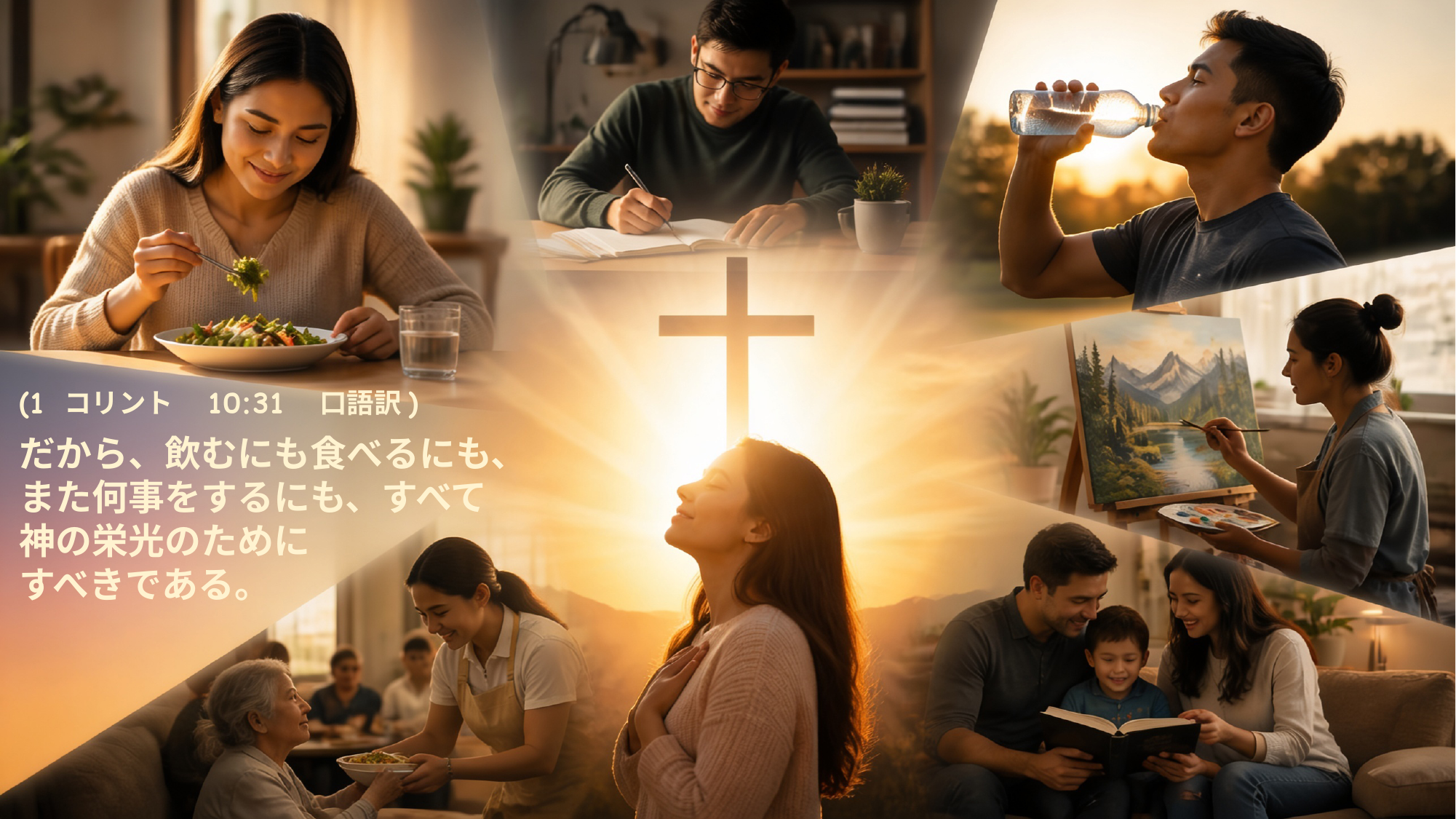

(1 コリント　10:31　口語訳)
だから、飲むにも食べるにも、また何事をするにも、すべて神の栄光のために　　　　　すべきである。